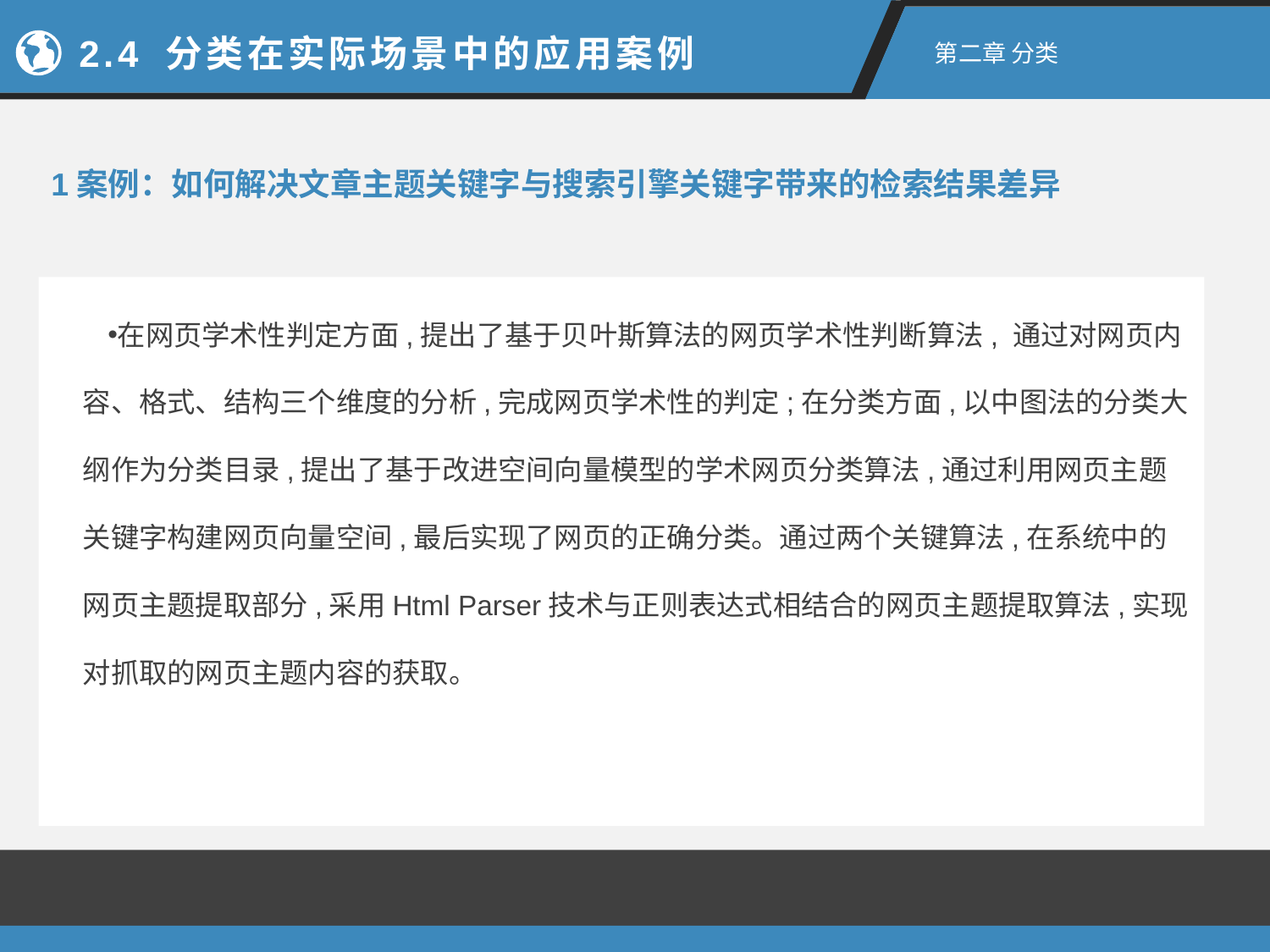

2.4 分类在实际场景中的应用案例

第二章 分类
1案例：如何解决文章主题关键字与搜索引擎关键字带来的检索结果差异
在网页学术性判定方面,提出了基于贝叶斯算法的网页学术性判断算法, 通过对网页内容、格式、结构三个维度的分析,完成网页学术性的判定;在分类方面,以中图法的分类大纲作为分类目录,提出了基于改进空间向量模型的学术网页分类算法,通过利用网页主题关键字构建网页向量空间,最后实现了网页的正确分类。通过两个关键算法,在系统中的网页主题提取部分,采用Html Parser技术与正则表达式相结合的网页主题提取算法,实现对抓取的网页主题内容的获取。